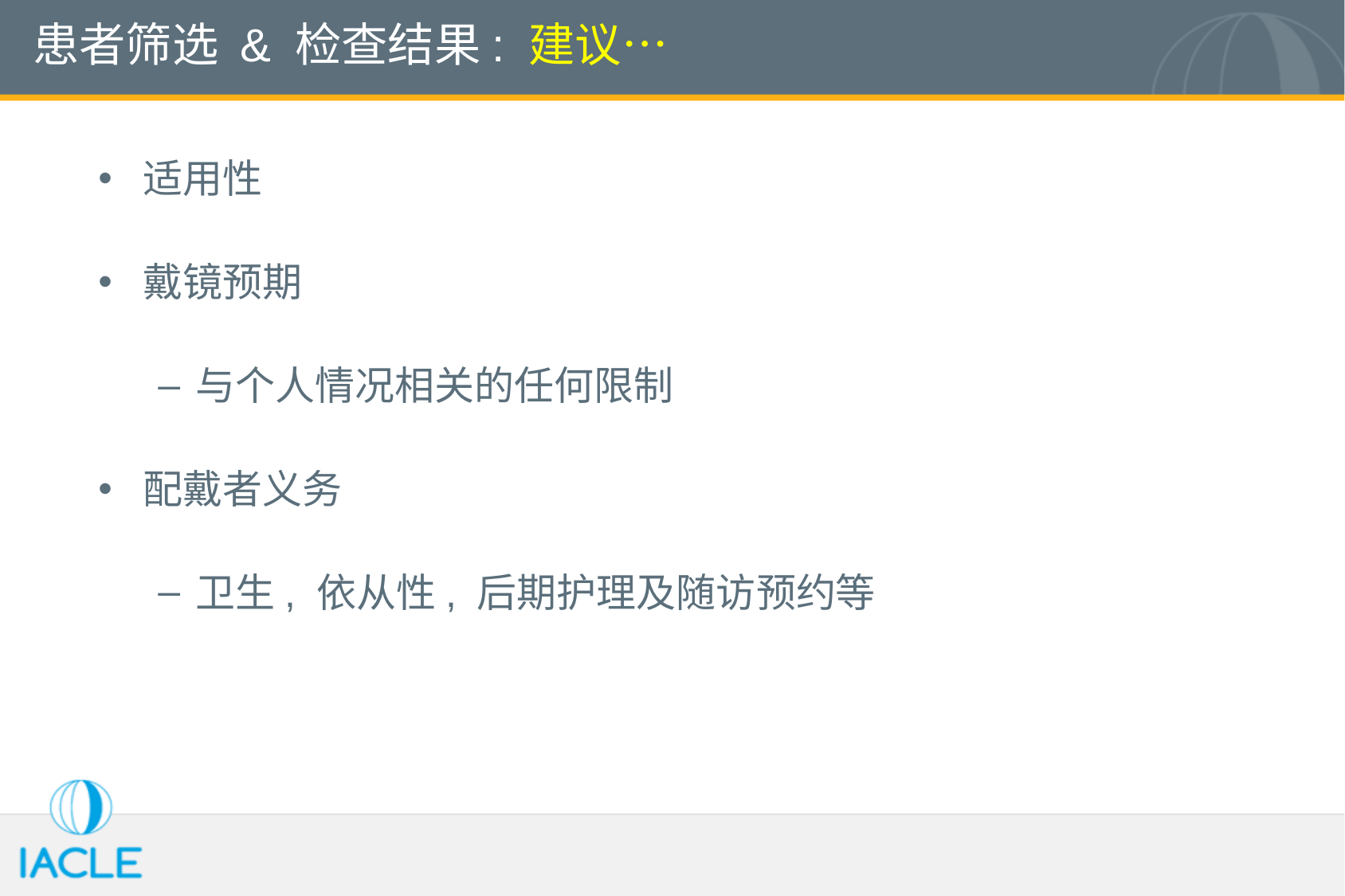

# 患者筛选 & 检查结果: 建议…
适用性
戴镜预期
与个人情况相关的任何限制
配戴者义务
卫生, 依从性, 后期护理及随访预约等